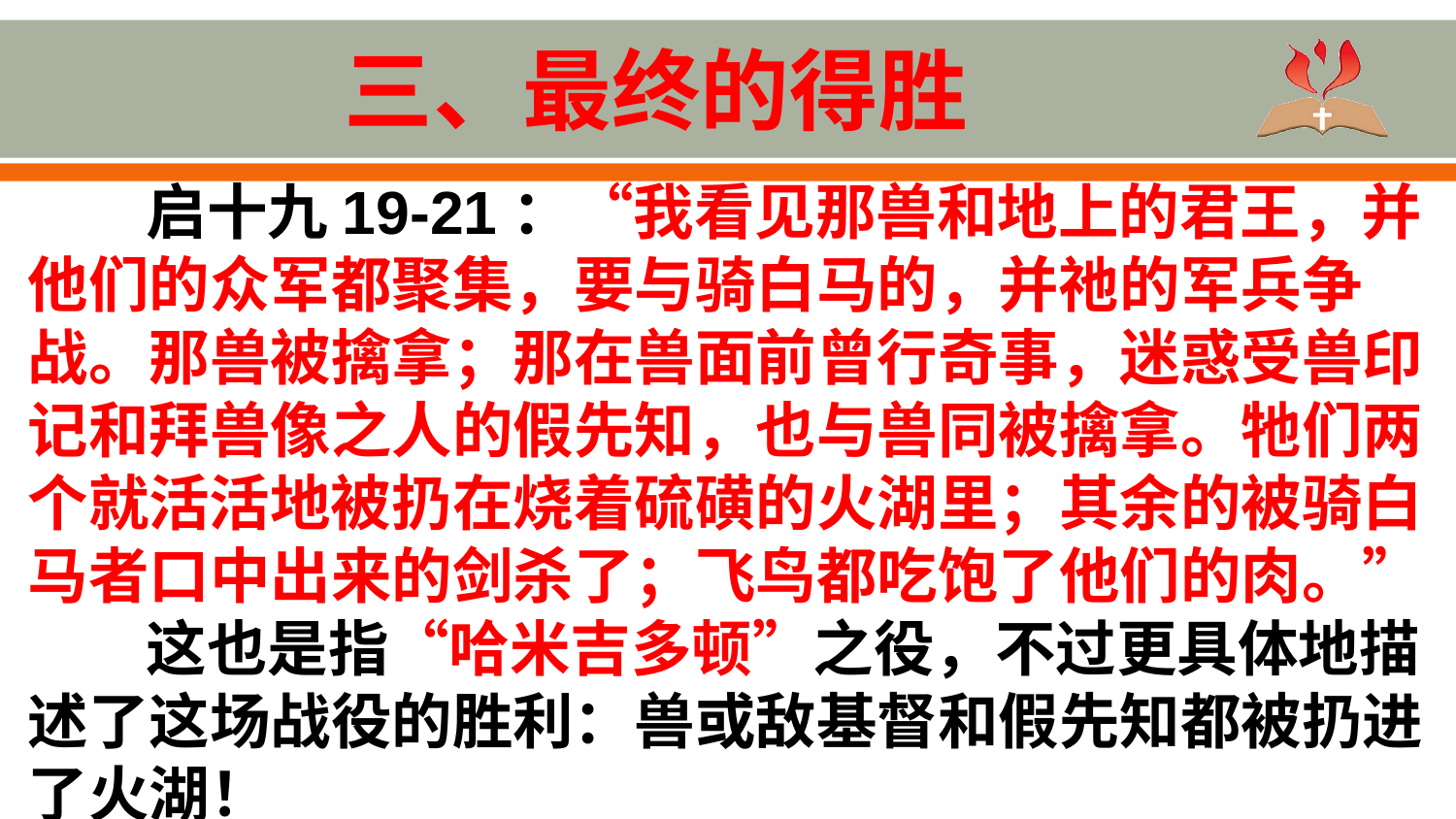

# 三、最终的得胜
启十九19-21：“我看见那兽和地上的君王，并他们的众军都聚集，要与骑白马的，并祂的军兵争战。那兽被擒拿；那在兽面前曾行奇事，迷惑受兽印记和拜兽像之人的假先知，也与兽同被擒拿。牠们两个就活活地被扔在烧着硫磺的火湖里；其余的被骑白马者口中出来的剑杀了；飞鸟都吃饱了他们的肉。”
这也是指“哈米吉多顿”之役，不过更具体地描述了这场战役的胜利：兽或敌基督和假先知都被扔进了火湖！

35